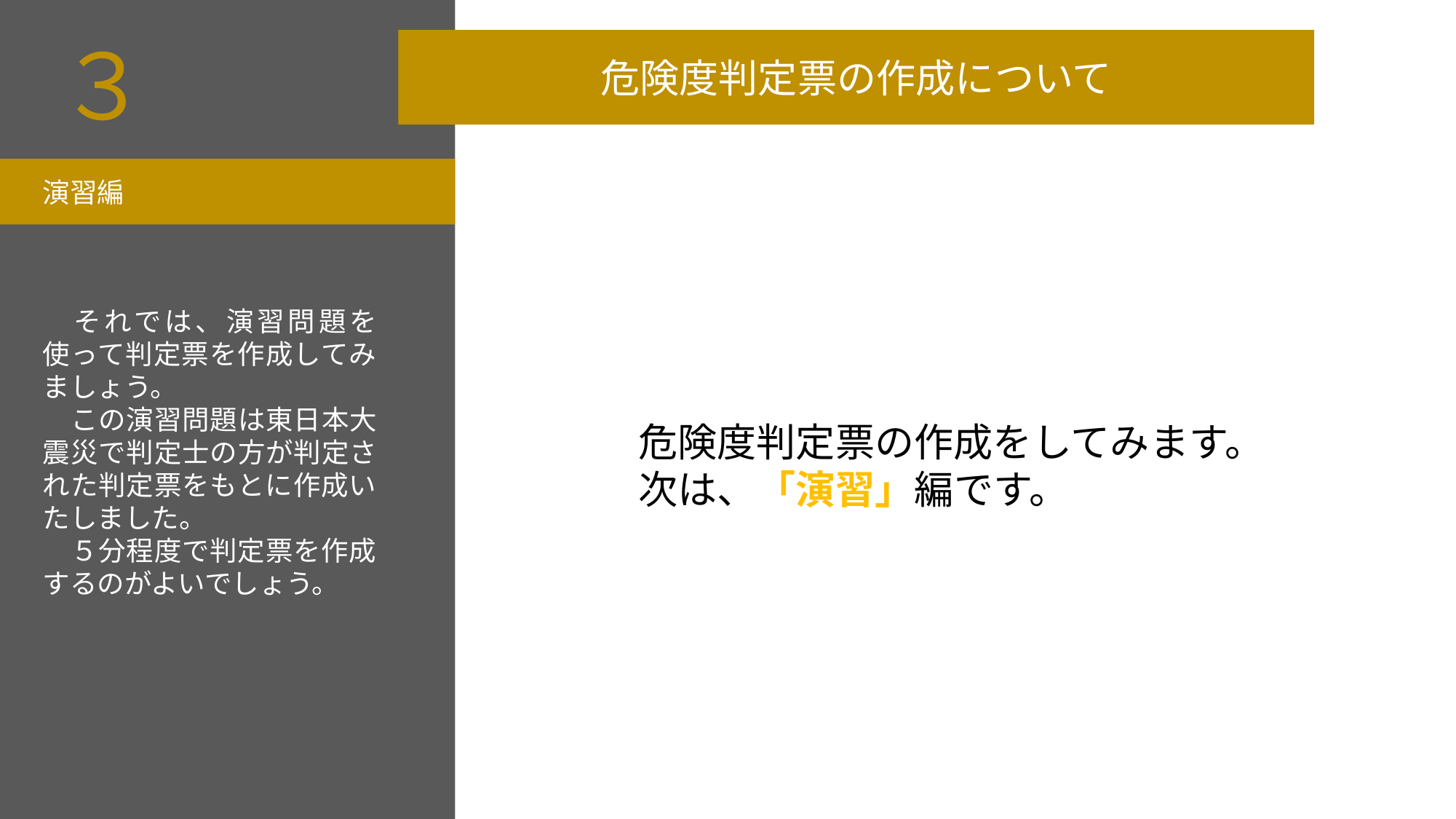

３
危険度判定票の作成について
演習編
　それでは、演習問題を使って判定票を作成してみましょう。
　この演習問題は東日本大震災で判定士の方が判定された判定票をもとに作成いたしました。
　５分程度で判定票を作成するのがよいでしょう。

危険度判定票の作成をしてみます。
次は、「演習」編です。